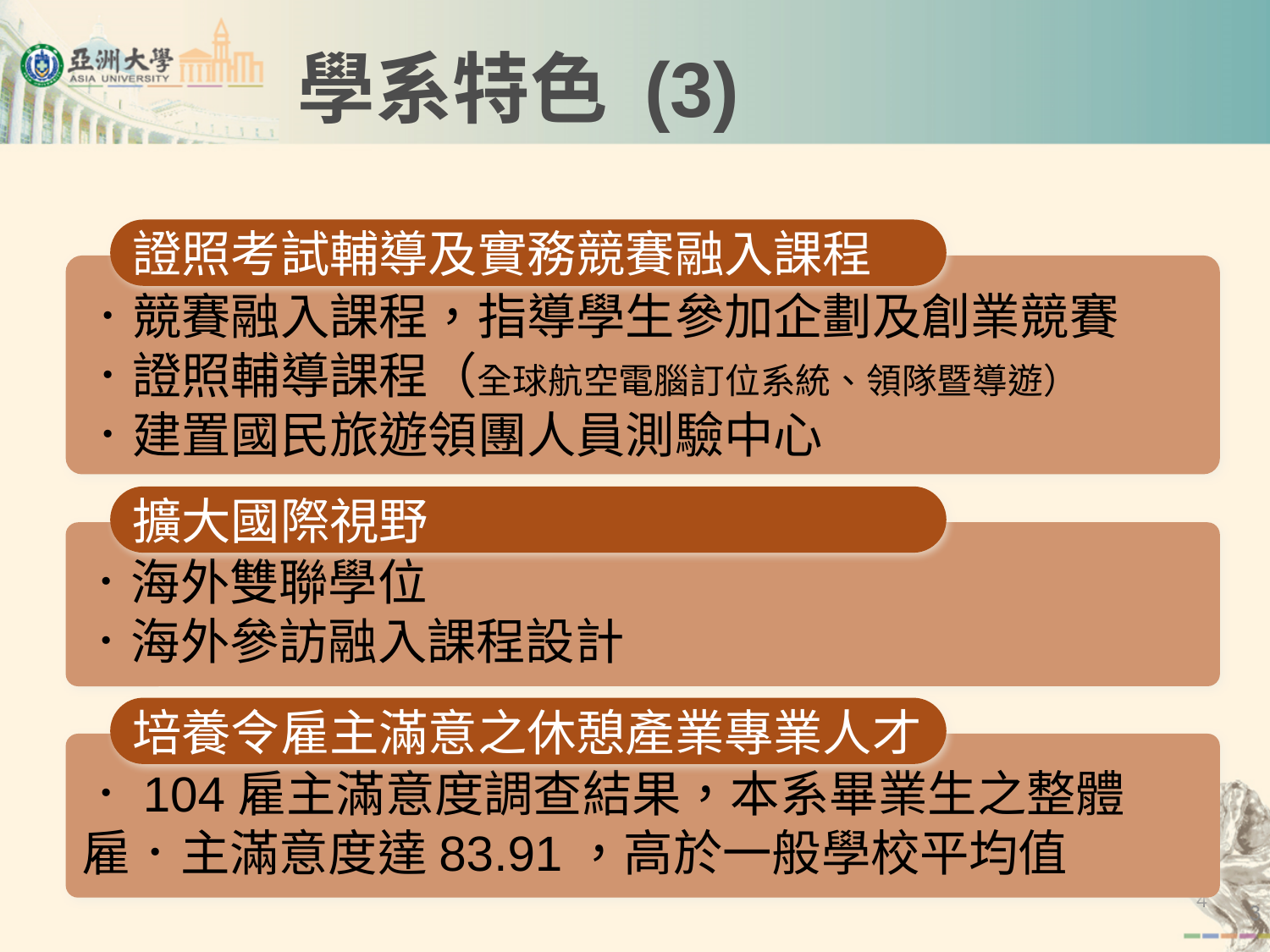

# 學系特色 (3)

證照考試輔導及實務競賽融入課程
．競賽融入課程，指導學生參加企劃及創業競賽
．證照輔導課程（全球航空電腦訂位系統、領隊暨導遊）
．建置國民旅遊領團人員測驗中心
擴大國際視野
．海外雙聯學位
．海外參訪融入課程設計
培養令雇主滿意之休憩產業專業人才
．104雇主滿意度調查結果，本系畢業生之整體雇．主滿意度達83.91，高於一般學校平均值
4